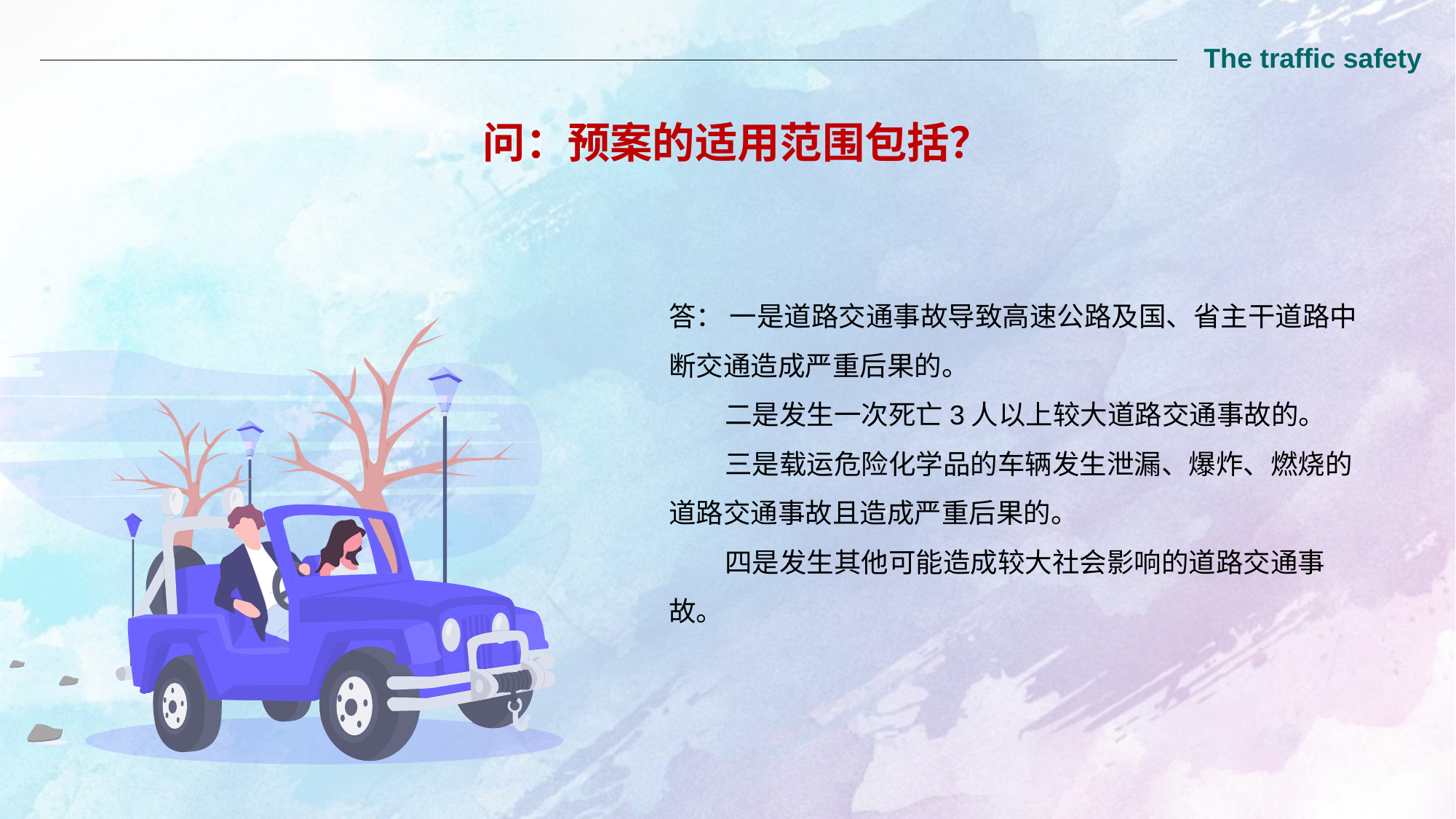

问：预案的适用范围包括？
答： 一是道路交通事故导致高速公路及国、省主干道路中断交通造成严重后果的。
        二是发生一次死亡3人以上较大道路交通事故的。
        三是载运危险化学品的车辆发生泄漏、爆炸、燃烧的道路交通事故且造成严重后果的。
        四是发生其他可能造成较大社会影响的道路交通事故。